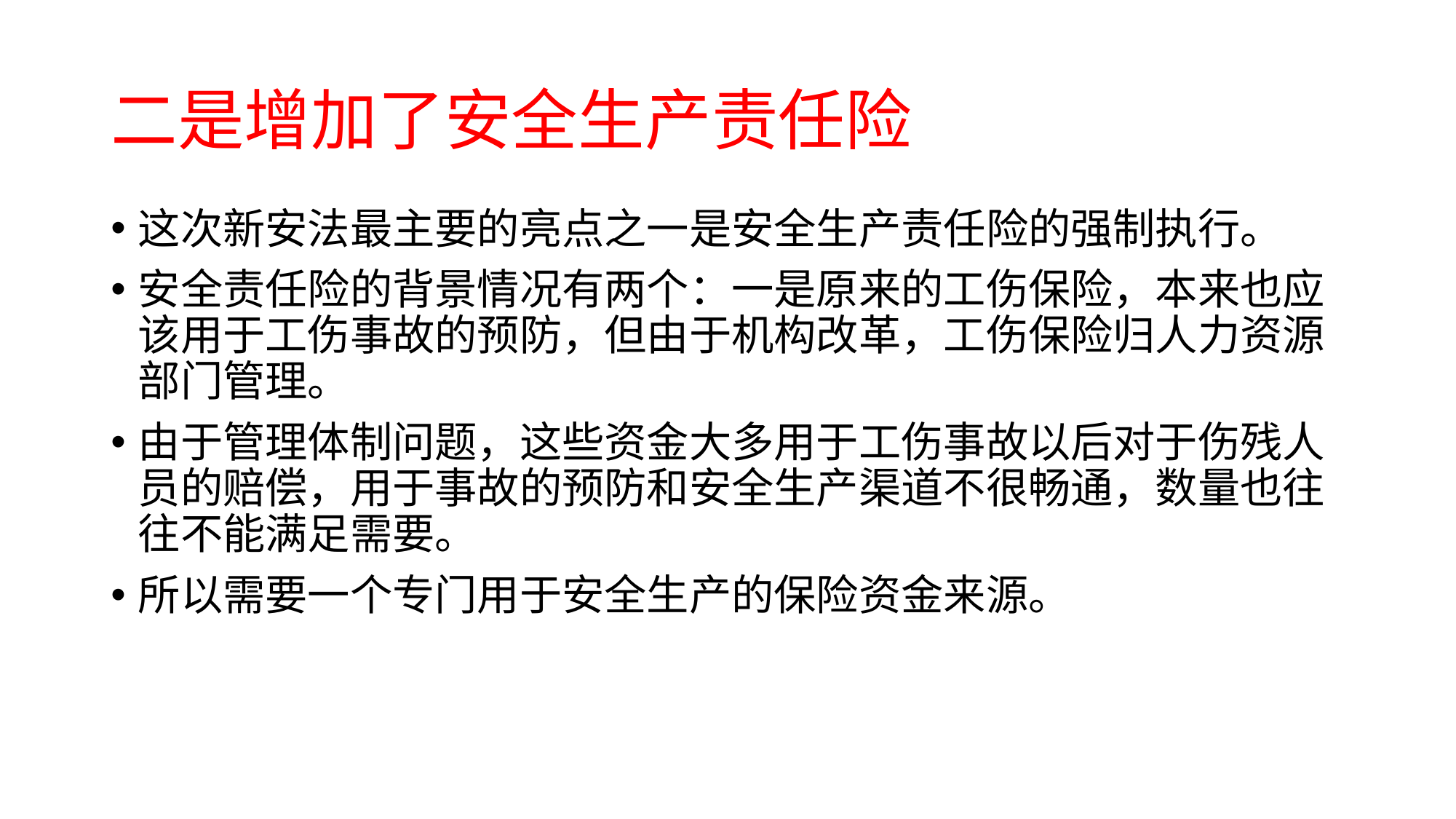

# 二是增加了安全生产责任险
这次新安法最主要的亮点之一是安全生产责任险的强制执行。
安全责任险的背景情况有两个：一是原来的工伤保险，本来也应该用于工伤事故的预防，但由于机构改革，工伤保险归人力资源部门管理。
由于管理体制问题，这些资金大多用于工伤事故以后对于伤残人员的赔偿，用于事故的预防和安全生产渠道不很畅通，数量也往往不能满足需要。
所以需要一个专门用于安全生产的保险资金来源。
114